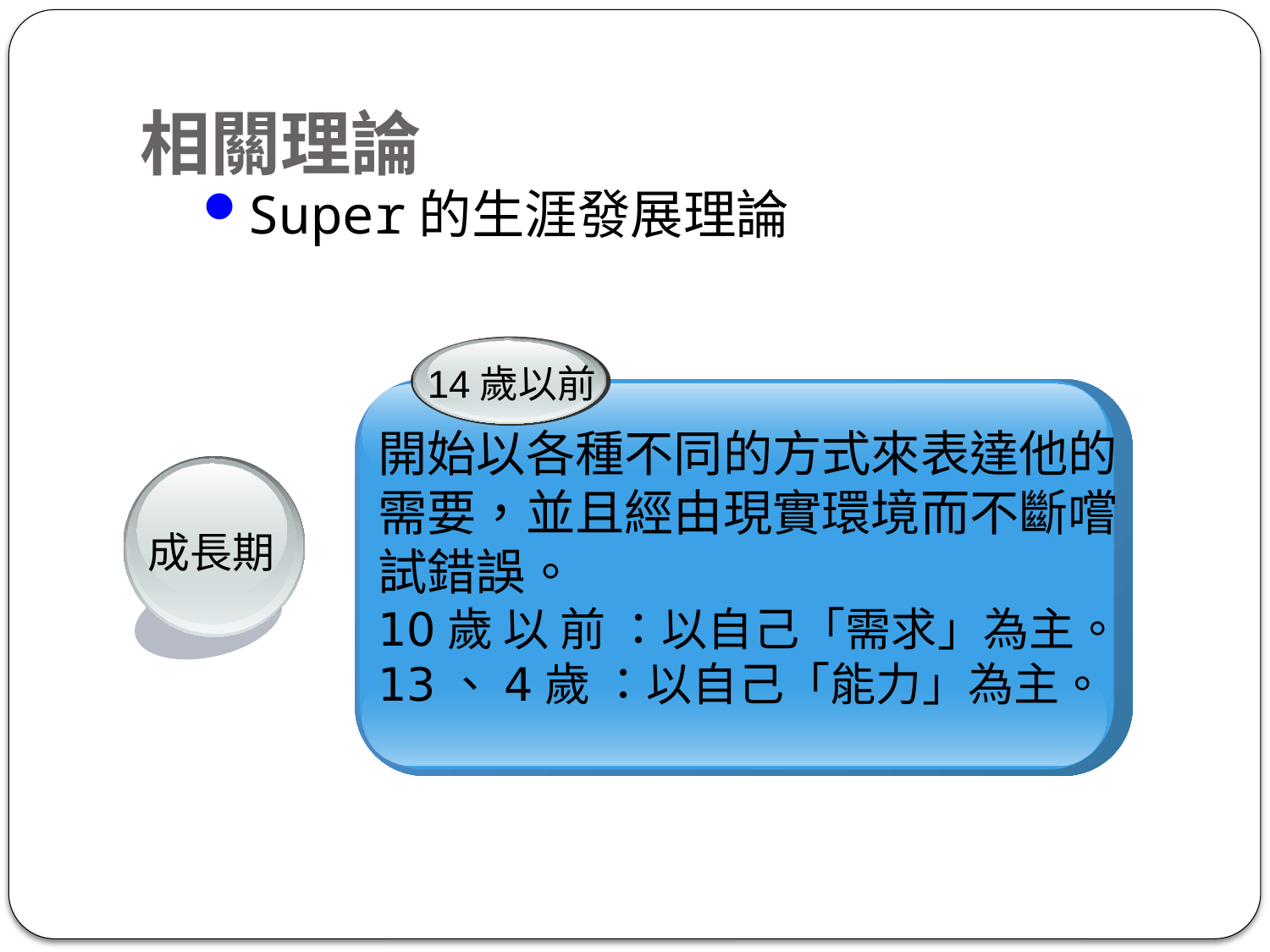

相關理論
Super的生涯發展理論

14歲以前

開始以各種不同的方式來表達他的需要，並且經由現實環境而不斷嚐試錯誤。
10歲 以 前 ：以自己「需求」為主。
13、4歲 ：以自己「能力」為主。

成長期